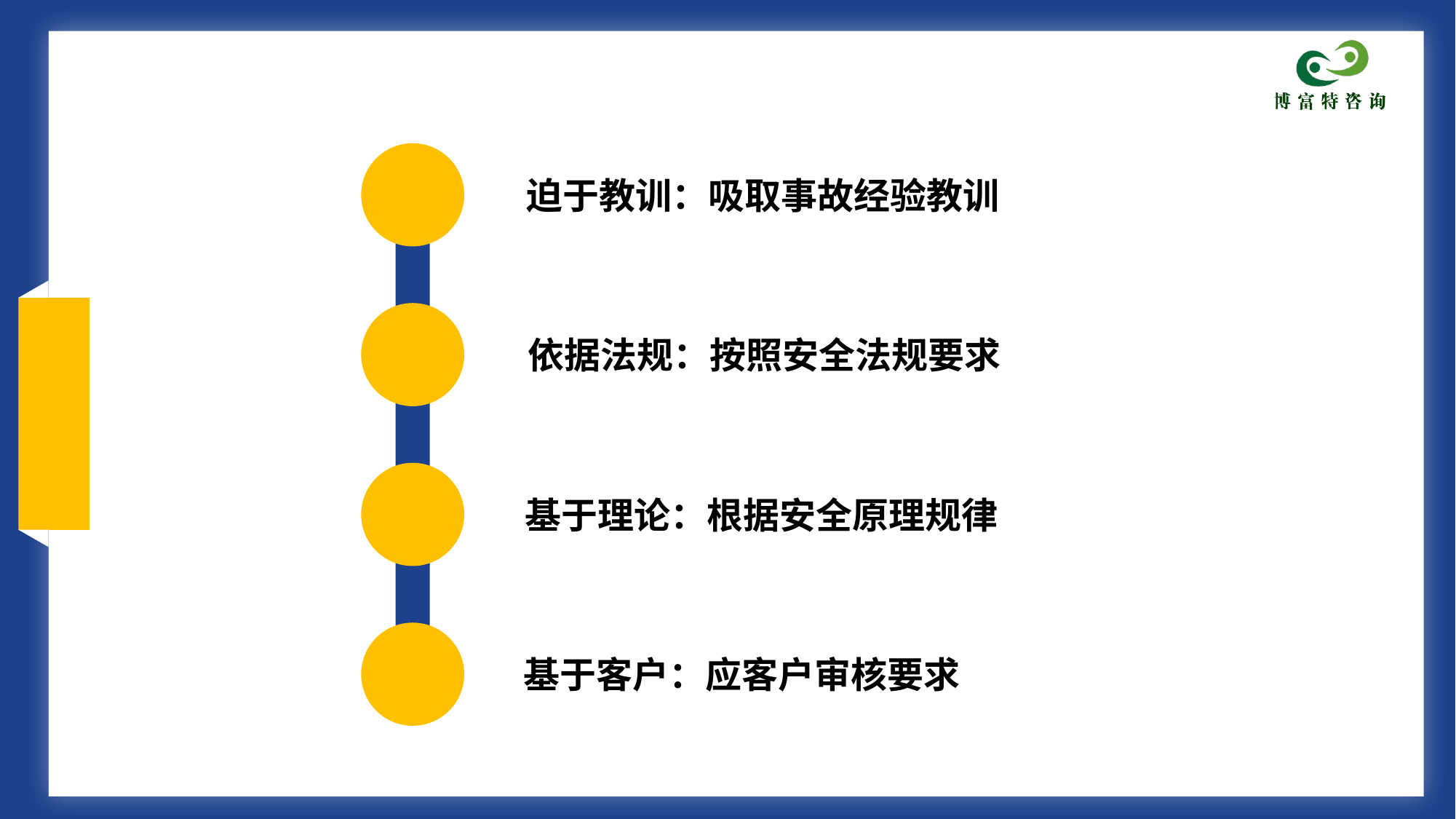

迫于教训：吸取事故经验教训

依据法规：按照安全法规要求

基于理论：根据安全原理规律

基于客户：应客户审核要求